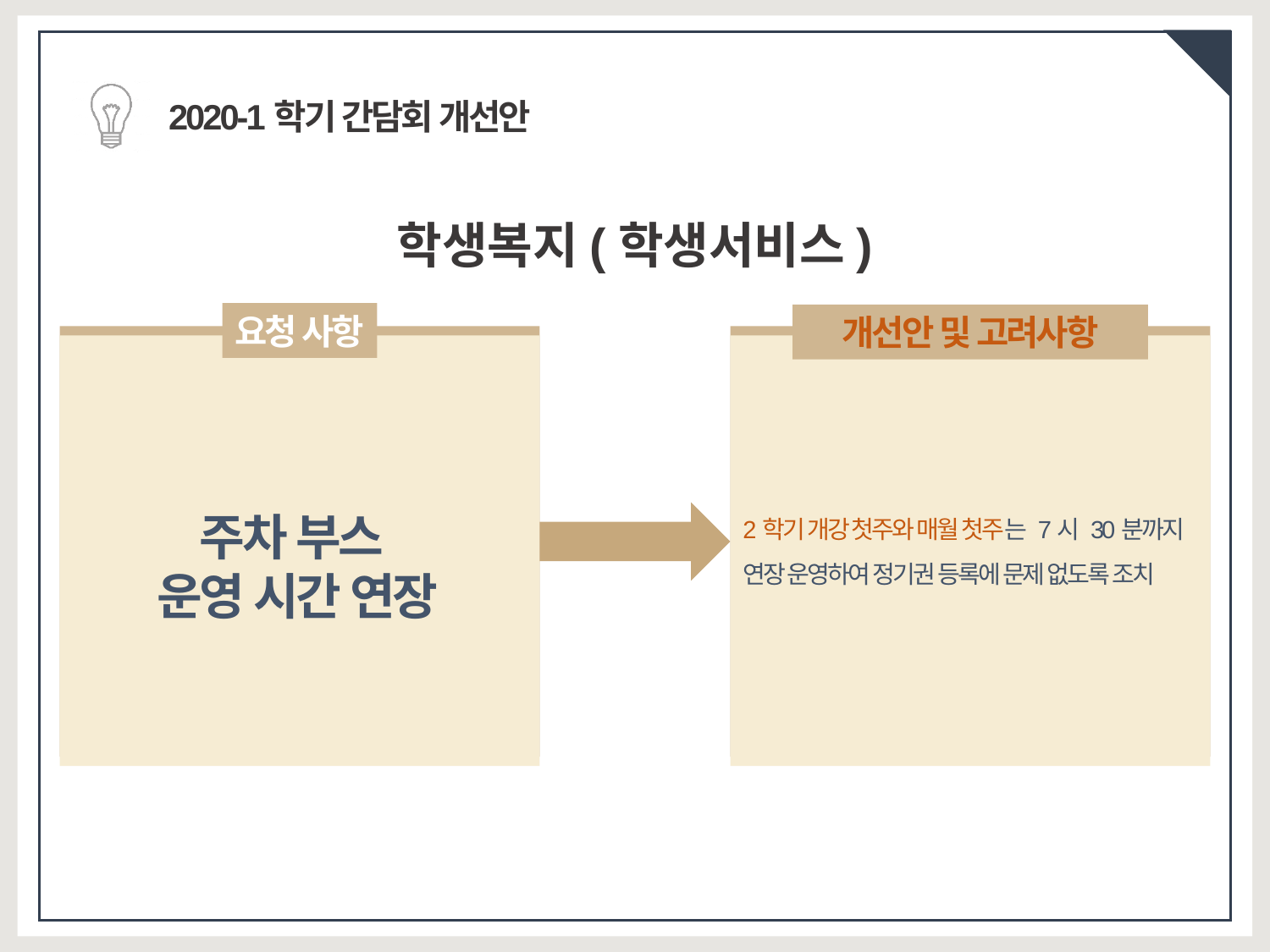

2020-1학기 간담회 개선안
학생복지(학생서비스)
요청 사항
개선안 및 고려사항

2학기 개강 첫주와 매월 첫주는 7시 30분까지 연장 운영하여 정기권 등록에 문제 없도록 조치
주차 부스
운영 시간 연장